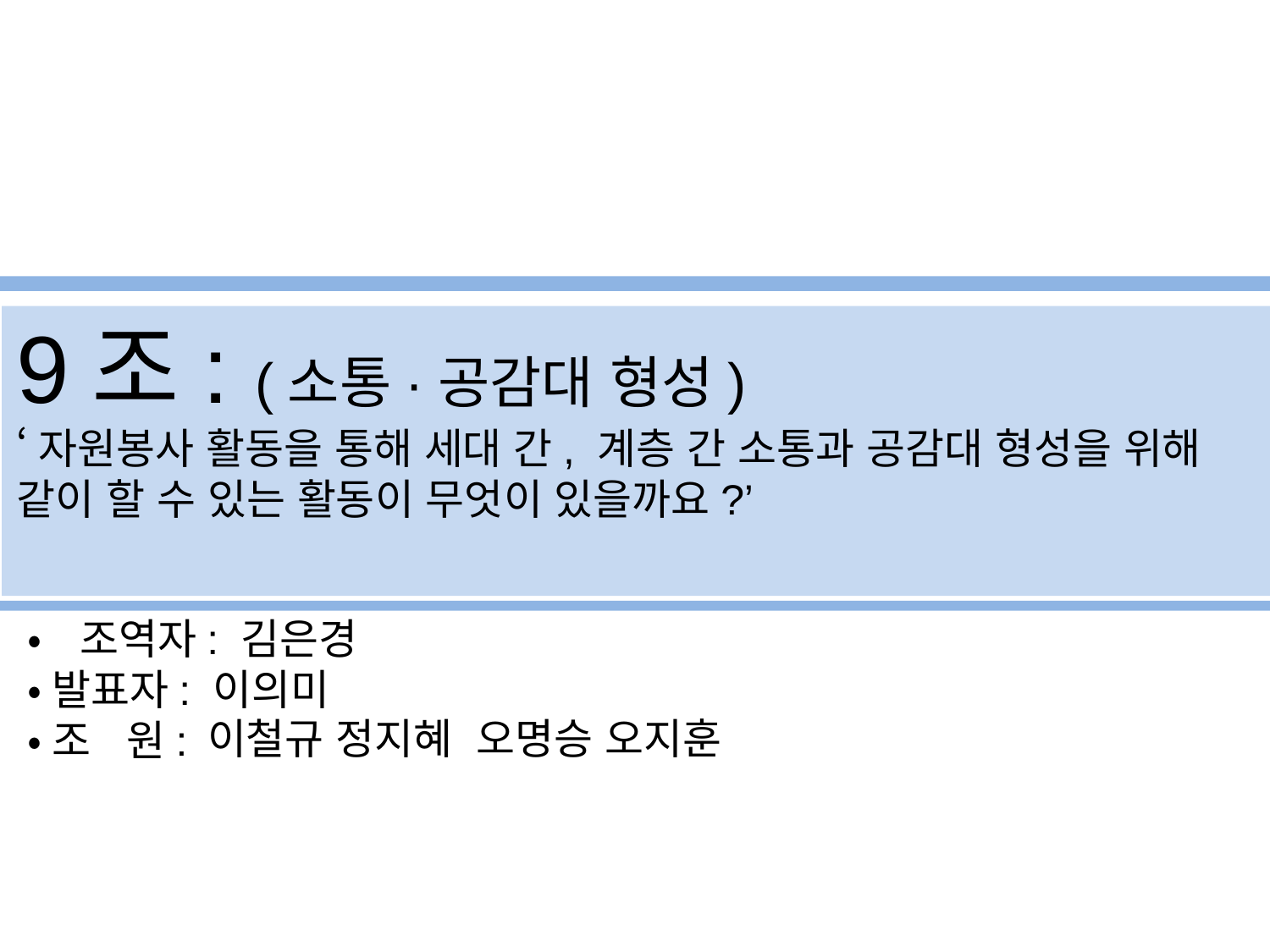

9조: (소통·공감대 형성)
‘자원봉사 활동을 통해 세대 간, 계층 간 소통과 공감대 형성을 위해 같이 할 수 있는 활동이 무엇이 있을까요?’

•조역자: 김은경
•발표자: 이의미
•조   원:
이철규 정지혜  오명승 오지훈